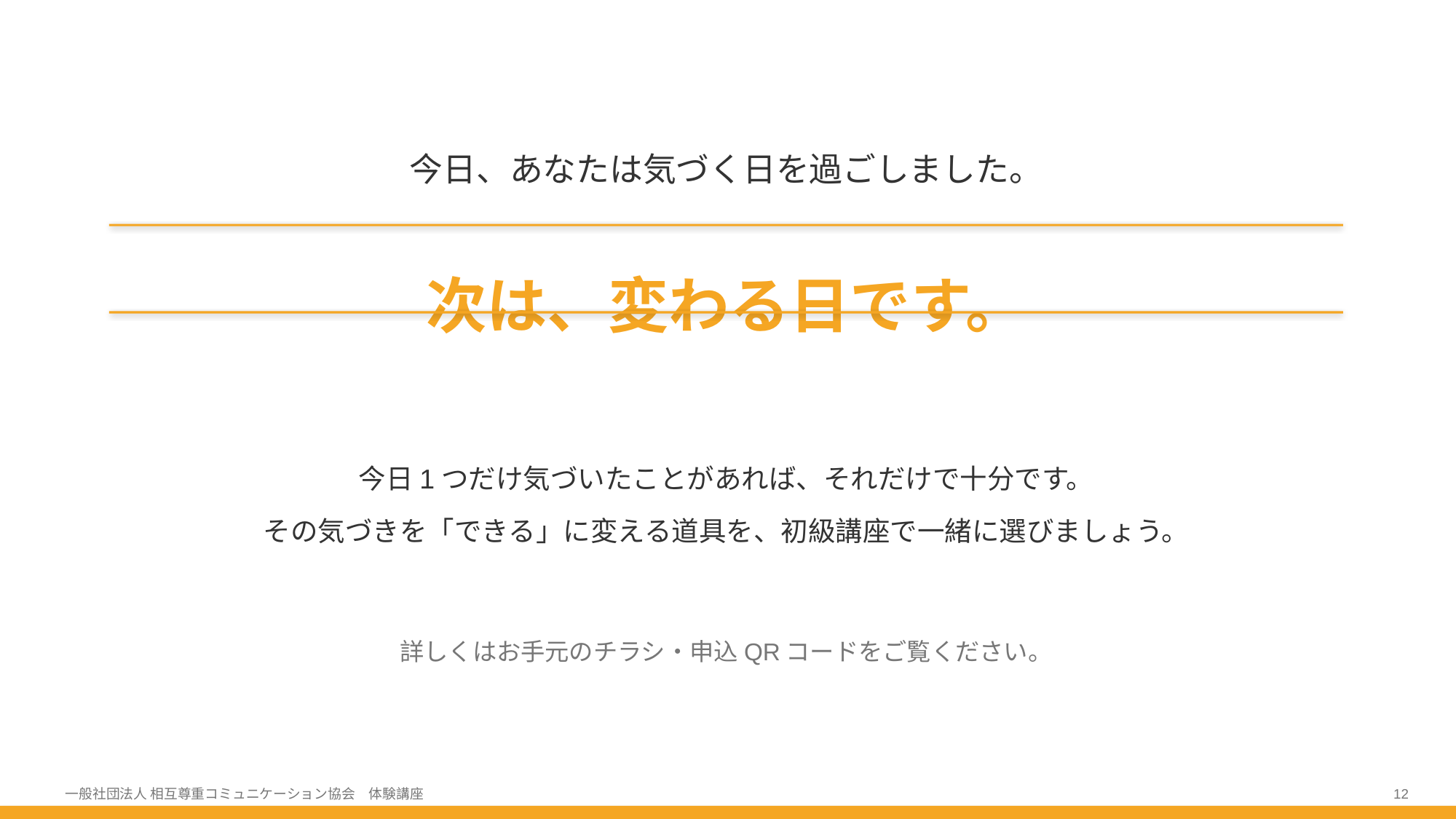

今日、あなたは気づく日を過ごしました。

次は、変わる日です。

今日1つだけ気づいたことがあれば、それだけで十分です。
その気づきを「できる」に変える道具を、初級講座で一緒に選びましょう。
詳しくはお手元のチラシ・申込QRコードをご覧ください。
一般社団法人 相互尊重コミュニケーション協会　体験講座
12